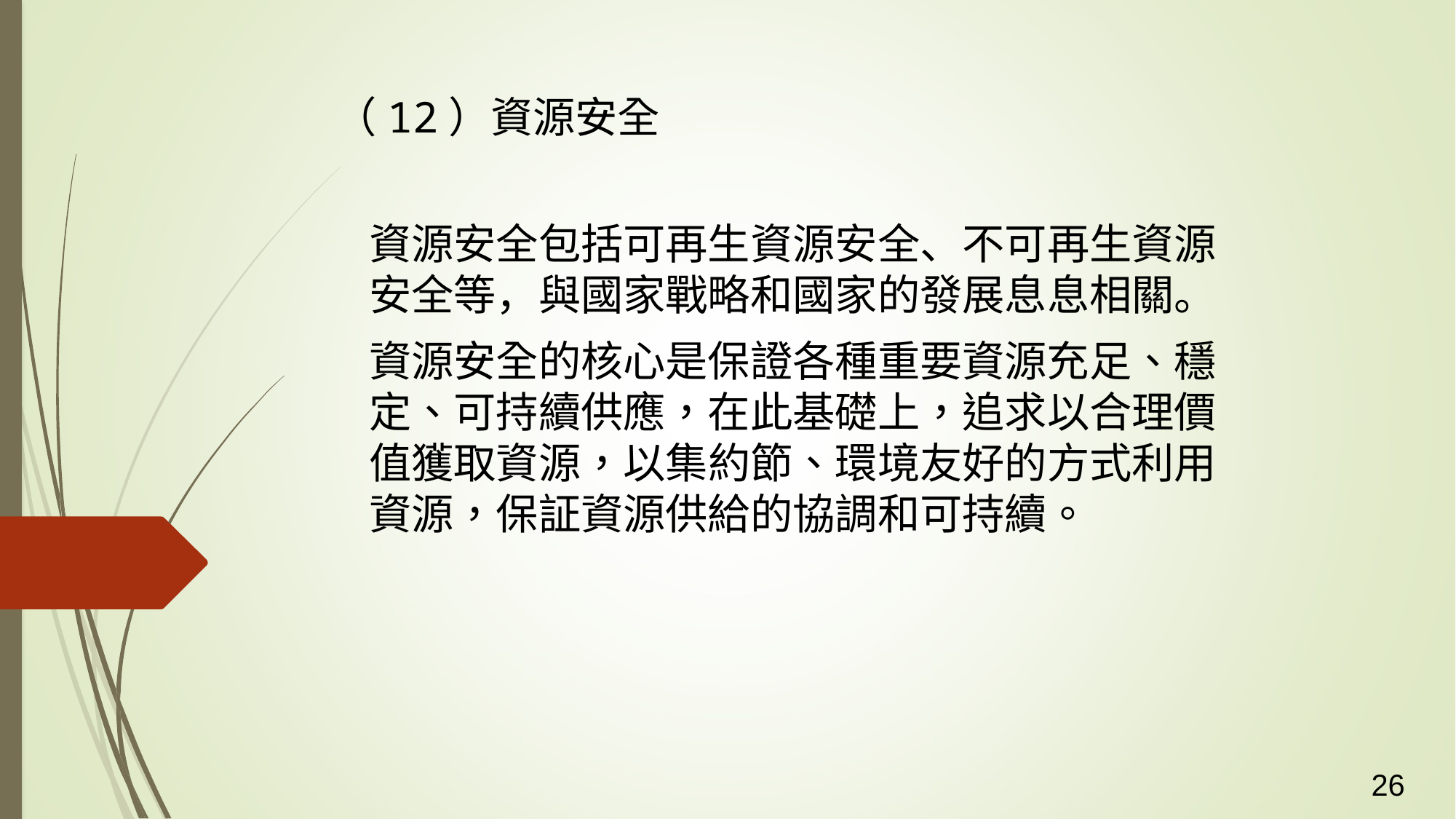

# （12）資源安全
資源安全包括可再生資源安全、不可再生資源安全等，與國家戰略和國家的發展息息相關。
資源安全的核心是保證各種重要資源充足、穩定、可持續供應，在此基礎上，追求以合理價值獲取資源，以集約節、環境友好的方式利用資源，保証資源供給的協調和可持續。

26